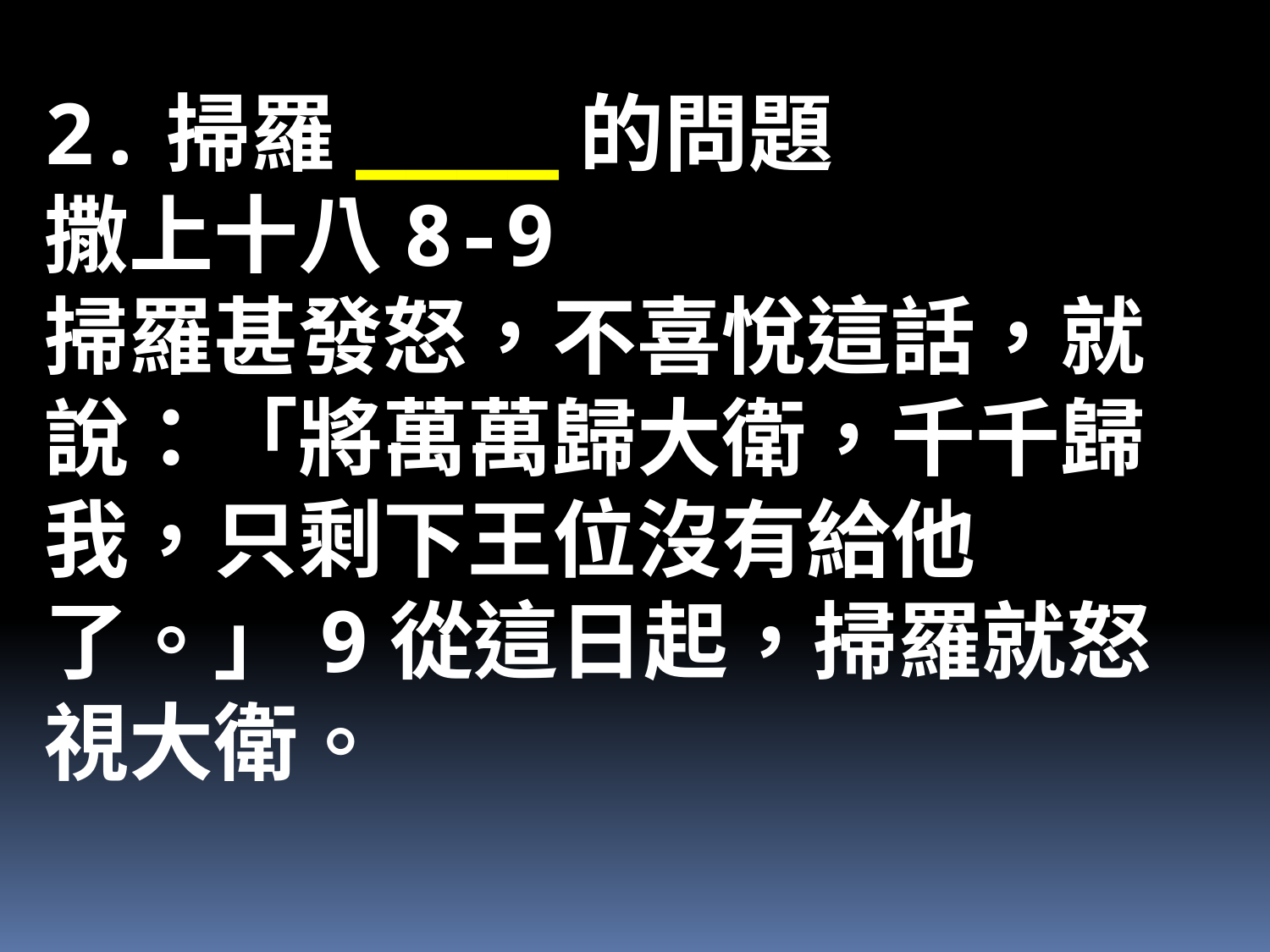

2.掃羅____的問題
撒上十八8-9
掃羅甚發怒，不喜悅這話，就說：「將萬萬歸大衛，千千歸我，只剩下王位沒有給他了。」9從這日起，掃羅就怒視大衛。